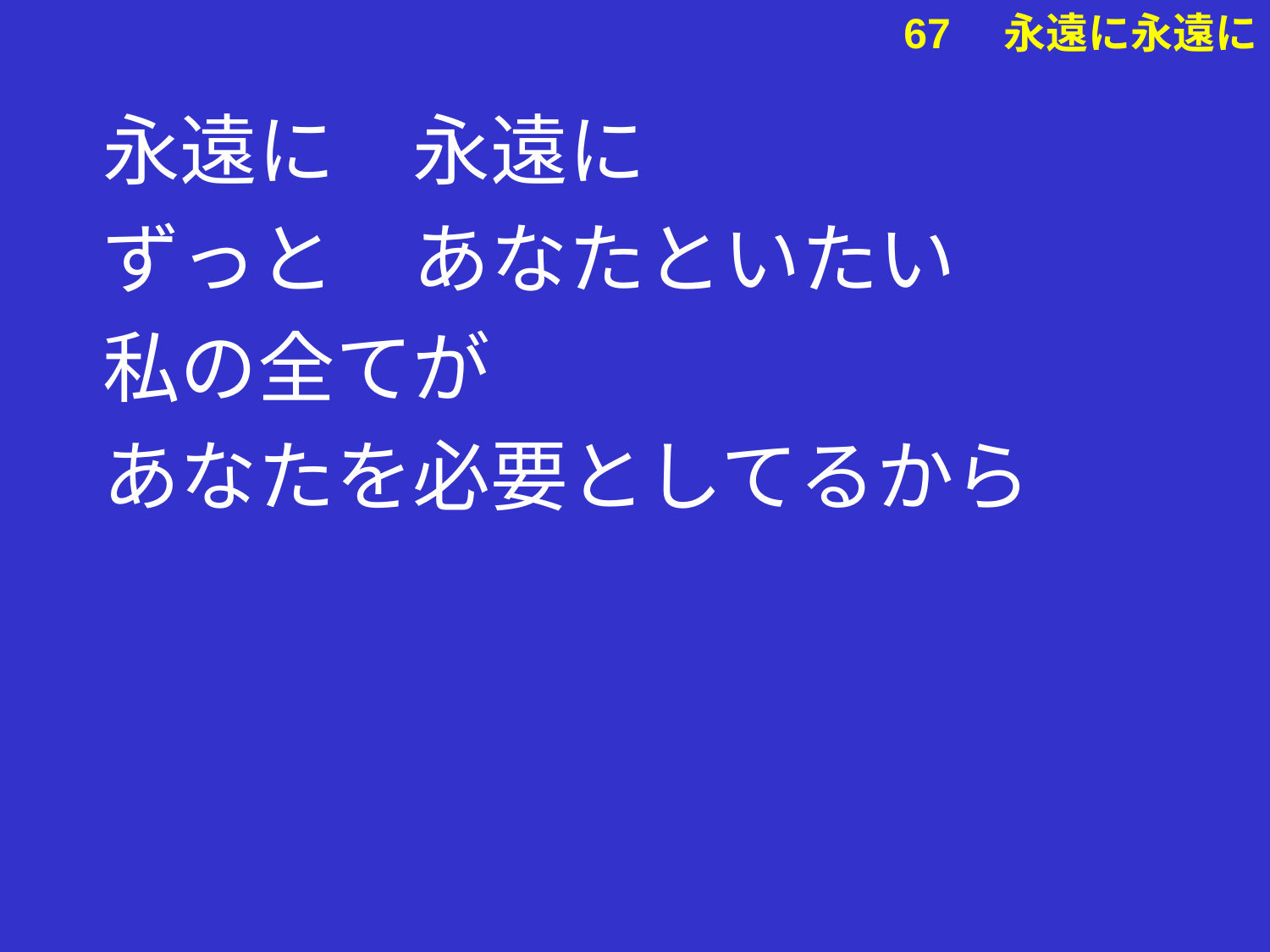

永遠に　永遠に
ずっと　あなたといたい
私の全てが
あなたを必要としてるから

# 67　永遠に永遠に